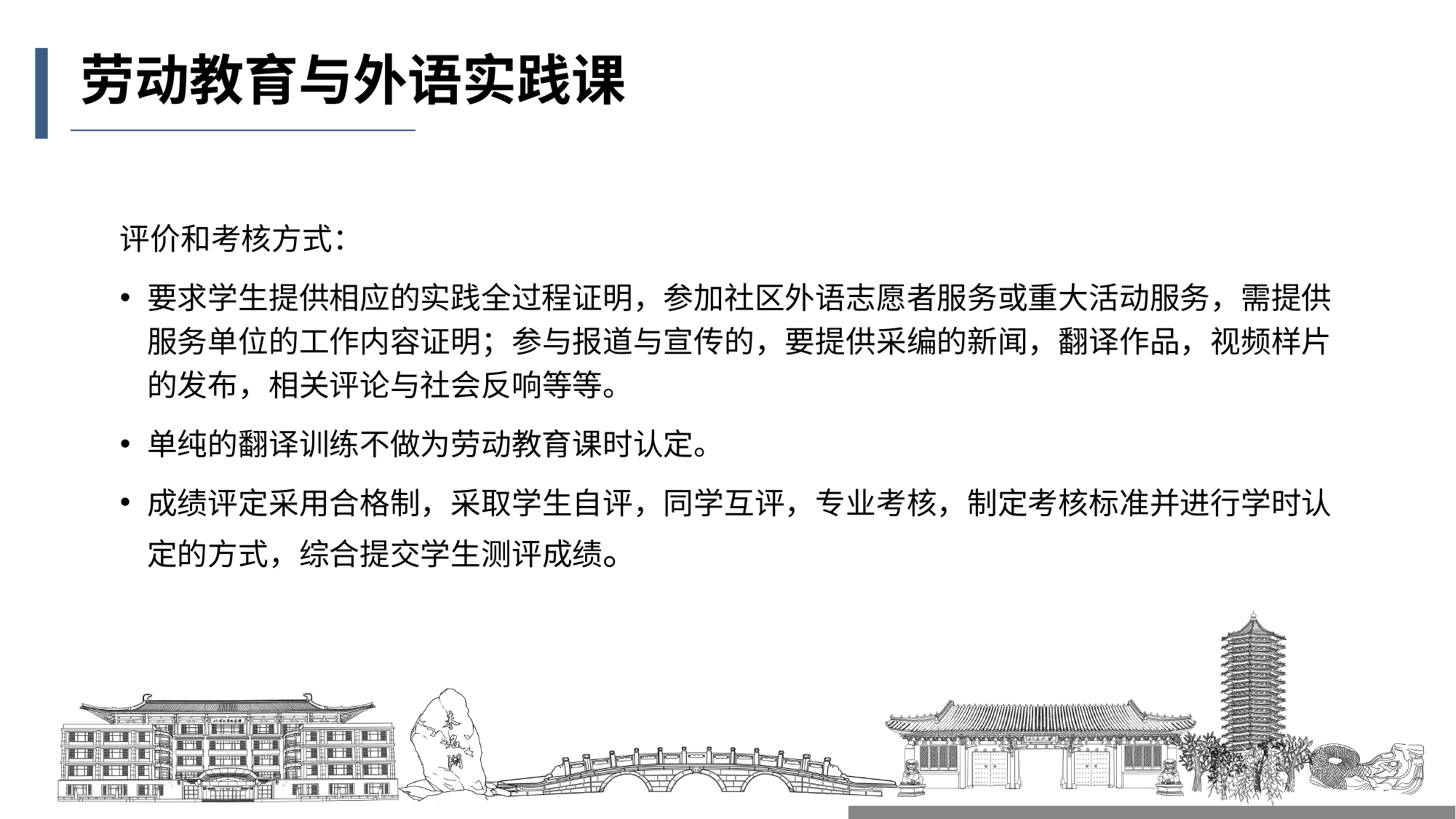

劳动教育与外语实践课
评价和考核方式：
要求学生提供相应的实践全过程证明，参加社区外语志愿者服务或重大活动服务，需提供服务单位的工作内容证明；参与报道与宣传的，要提供采编的新闻，翻译作品，视频样片的发布，相关评论与社会反响等等。
单纯的翻译训练不做为劳动教育课时认定。
成绩评定采用合格制，采取学生自评，同学互评，专业考核，制定考核标准并进行学时认定的方式，综合提交学生测评成绩。